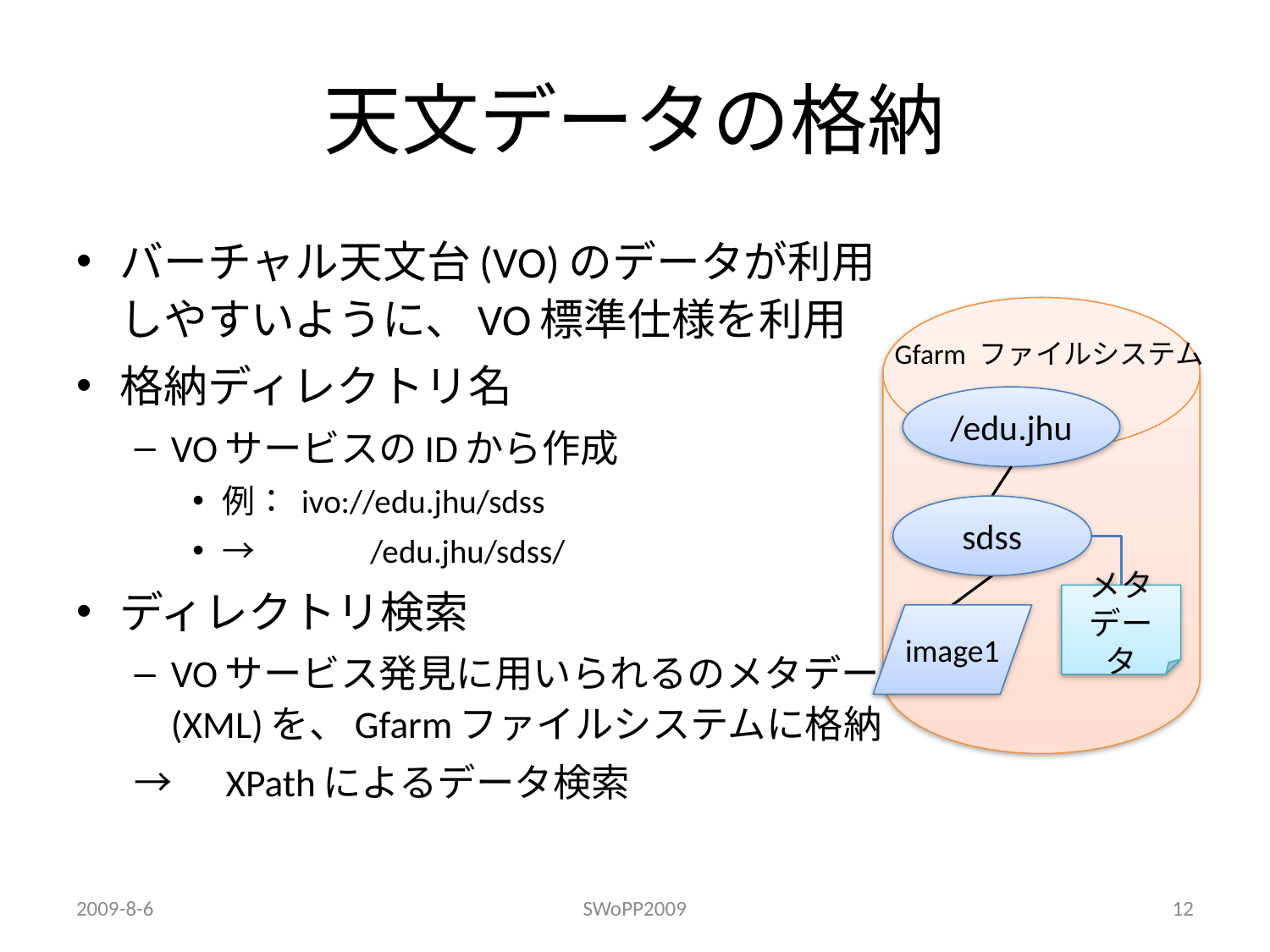

# 天文データの格納
バーチャル天文台(VO)のデータが利用しやすいように、VO標準仕様を利用
格納ディレクトリ名
VOサービスのIDから作成
例： ivo://edu.jhu/sdss
→　  　   /edu.jhu/sdss/
ディレクトリ検索
VOサービス発見に用いられるのメタデータ(XML)を、Gfarmファイルシステムに格納
→　XPathによるデータ検索

Gfarm ファイルシステム
/edu.jhu
sdss
メタデータ
image1
2009-8-6
SWoPP2009
12